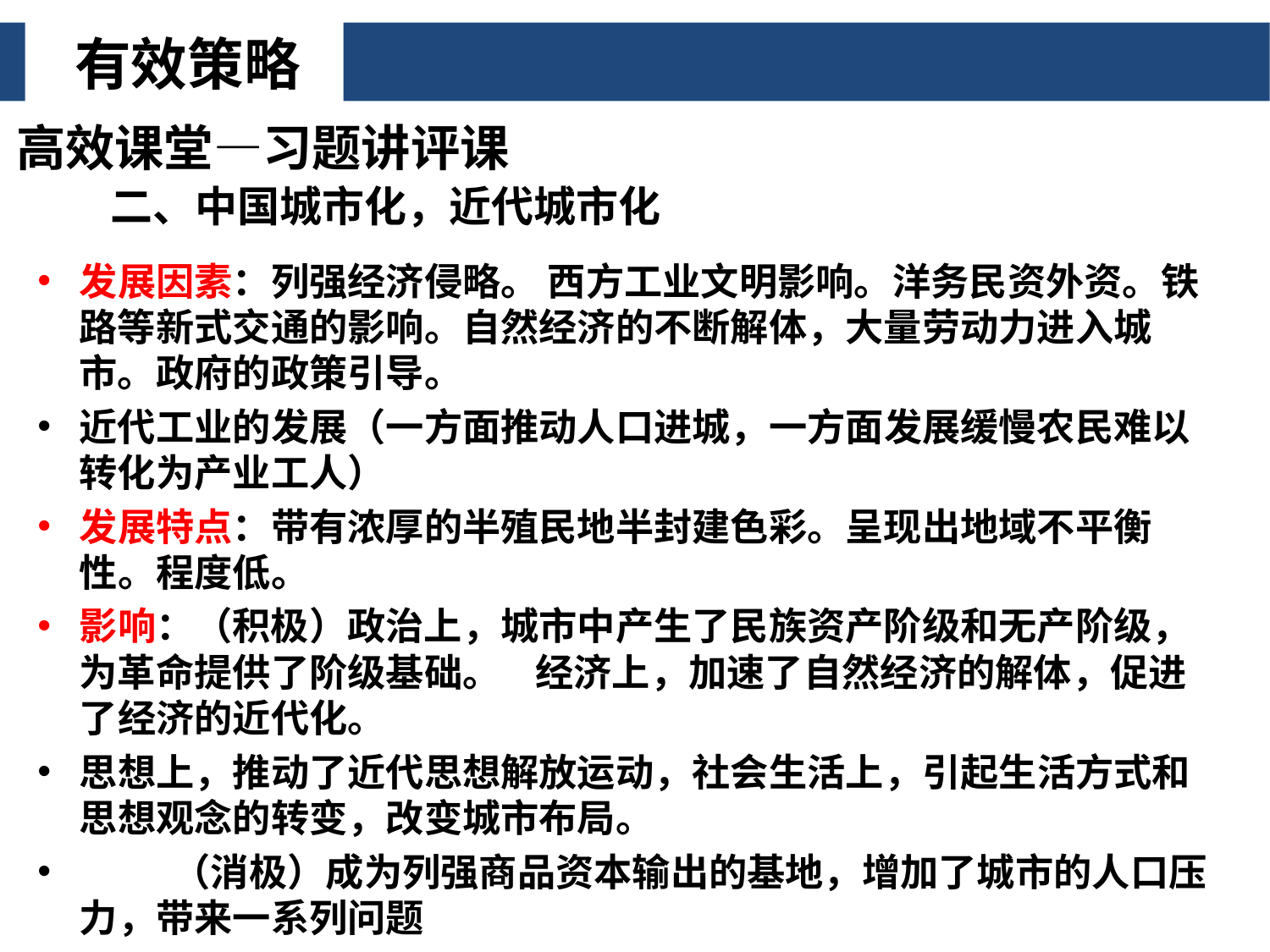

有效策略
高效课堂—习题讲评课
# 二、中国城市化，近代城市化

发展因素：列强经济侵略。 西方工业文明影响。洋务民资外资。铁路等新式交通的影响。自然经济的不断解体，大量劳动力进入城市。政府的政策引导。
近代工业的发展（一方面推动人口进城，一方面发展缓慢农民难以转化为产业工人）
发展特点：带有浓厚的半殖民地半封建色彩。呈现出地域不平衡性。程度低。
影响：（积极）政治上，城市中产生了民族资产阶级和无产阶级，为革命提供了阶级基础。    经济上，加速了自然经济的解体，促进了经济的近代化。
思想上，推动了近代思想解放运动，社会生活上，引起生活方式和思想观念的转变，改变城市布局。
          （消极）成为列强商品资本输出的基地，增加了城市的人口压力，带来一系列问题